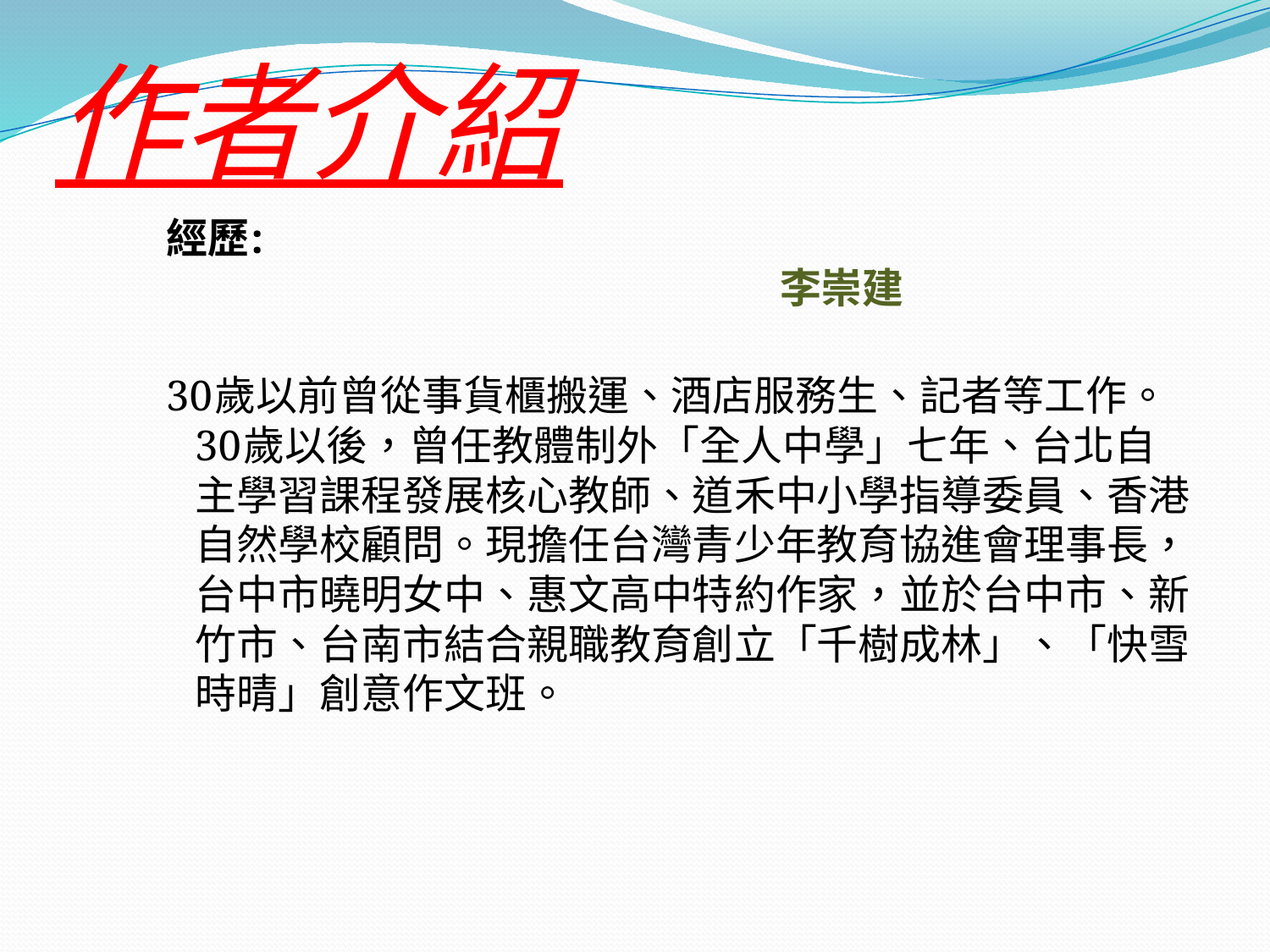

# 作者介紹
經歷:                                                                                                                                             李崇建
30歲以前曾從事貨櫃搬運、酒店服務生、記者等工作。 
30歲以後，曾任教體制外「全人中學」七年、台北自主學習課程發展核心教師、道禾中小學指導委員、香港自然學校顧問。現擔任台灣青少年教育協進會理事長，台中市曉明女中、惠文高中特約作家，並於台中市、新竹市、台南市結合親職教育創立「千樹成林」、「快雪時晴」創意作文班。